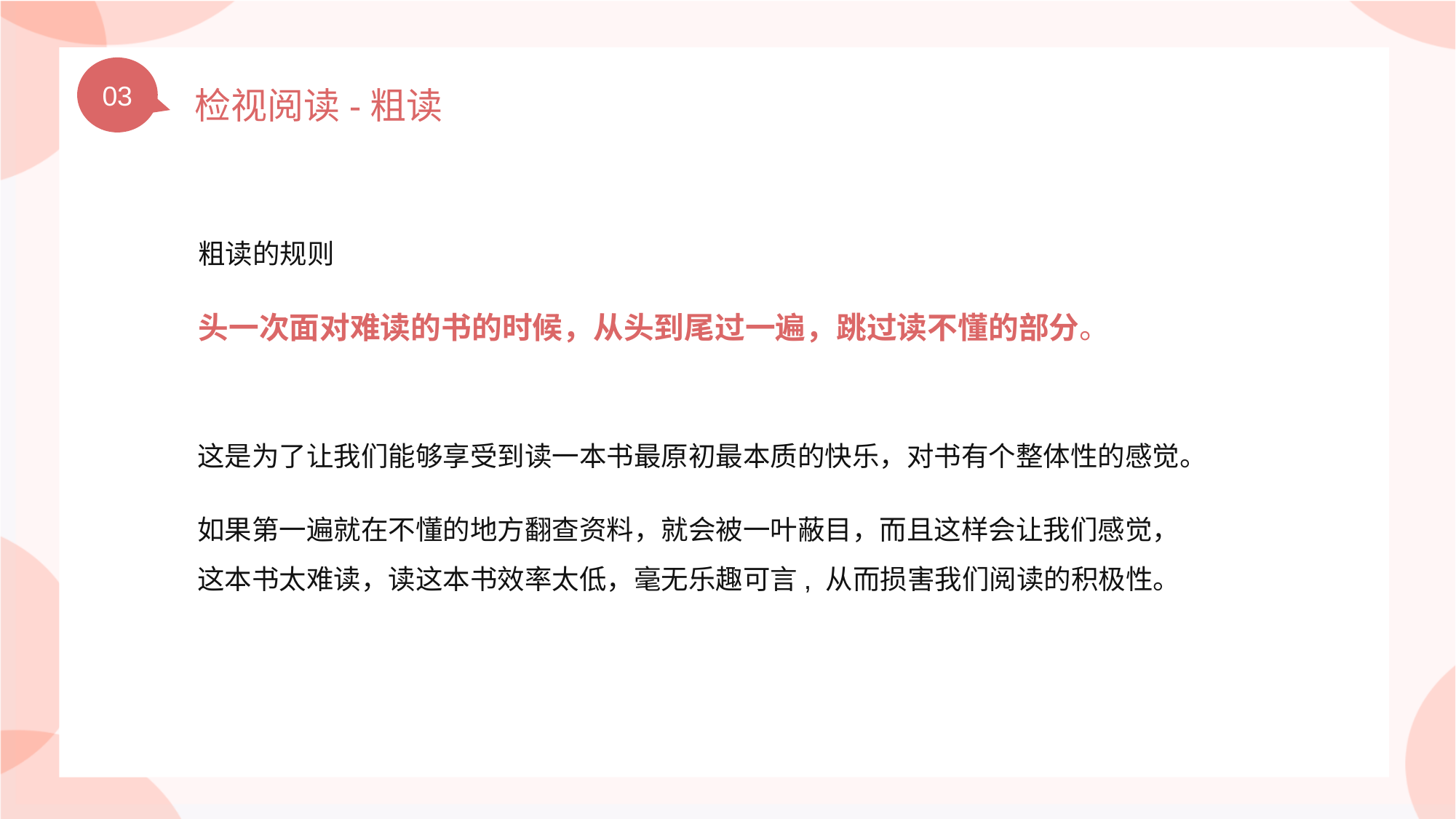

03
检视阅读-粗读
粗读的规则
头一次面对难读的书的时候，从头到尾过一遍，跳过读不懂的部分。
这是为了让我们能够享受到读一本书最原初最本质的快乐，对书有个整体性的感觉。

如果第一遍就在不懂的地方翻查资料，就会被一叶蔽目，而且这样会让我们感觉，这本书太难读，读这本书效率太低，毫无乐趣可言, 从而损害我们阅读的积极性。